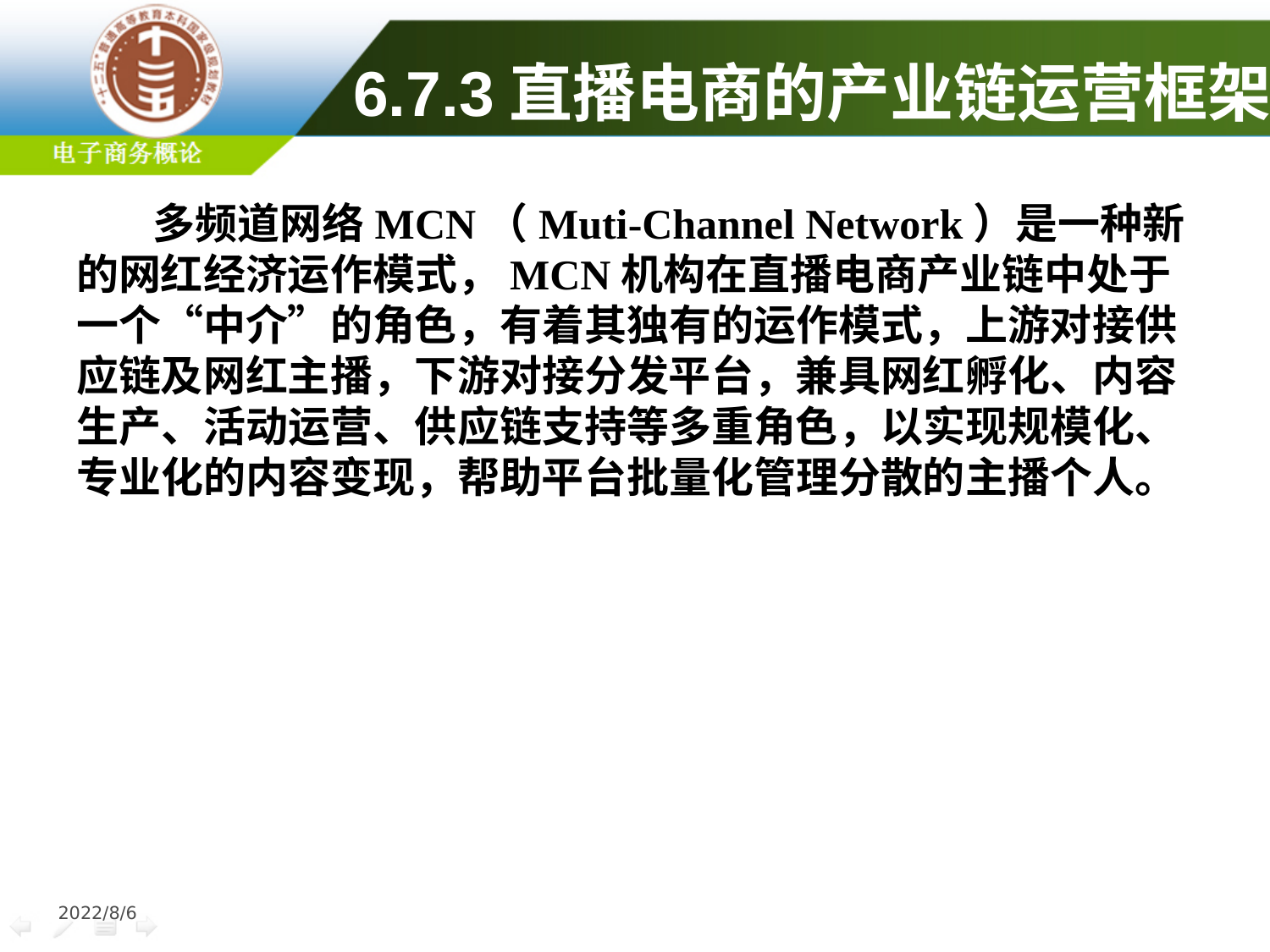

# 6.7.3直播电商的产业链运营框架
       多频道网络MCN（Muti-Channel Network）是一种新的网红经济运作模式，MCN机构在直播电商产业链中处于一个“中介”的角色，有着其独有的运作模式，上游对接供应链及网红主播，下游对接分发平台，兼具网红孵化、内容生产、活动运营、供应链支持等多重角色，以实现规模化、专业化的内容变现，帮助平台批量化管理分散的主播个人。
2022/8/6